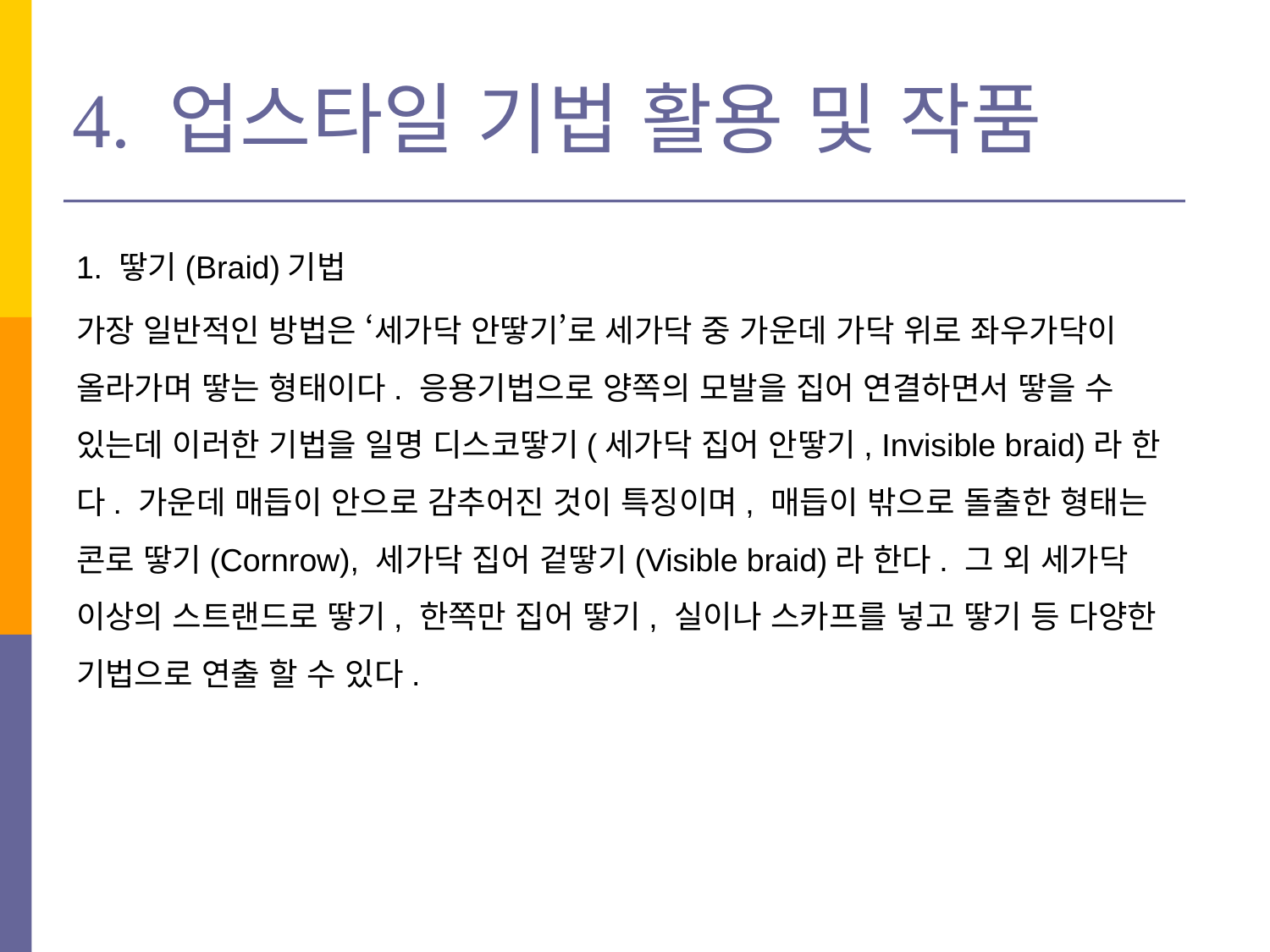

# 4. 업스타일 기법 활용 및 작품
1. 땋기(Braid)기법
가장 일반적인 방법은 ‘세가닥 안땋기’로 세가닥 중 가운데 가닥 위로 좌우가닥이 올라가며 땋는 형태이다. 응용기법으로 양쪽의 모발을 집어 연결하면서 땋을 수 있는데 이러한 기법을 일명 디스코땋기(세가닥 집어 안땋기, Invisible braid)라 한다. 가운데 매듭이 안으로 감추어진 것이 특징이며, 매듭이 밖으로 돌출한 형태는 콘로 땋기(Cornrow), 세가닥 집어 겉땋기(Visible braid)라 한다. 그 외 세가닥 이상의 스트랜드로 땋기, 한쪽만 집어 땋기, 실이나 스카프를 넣고 땋기 등 다양한 기법으로 연출 할 수 있다.